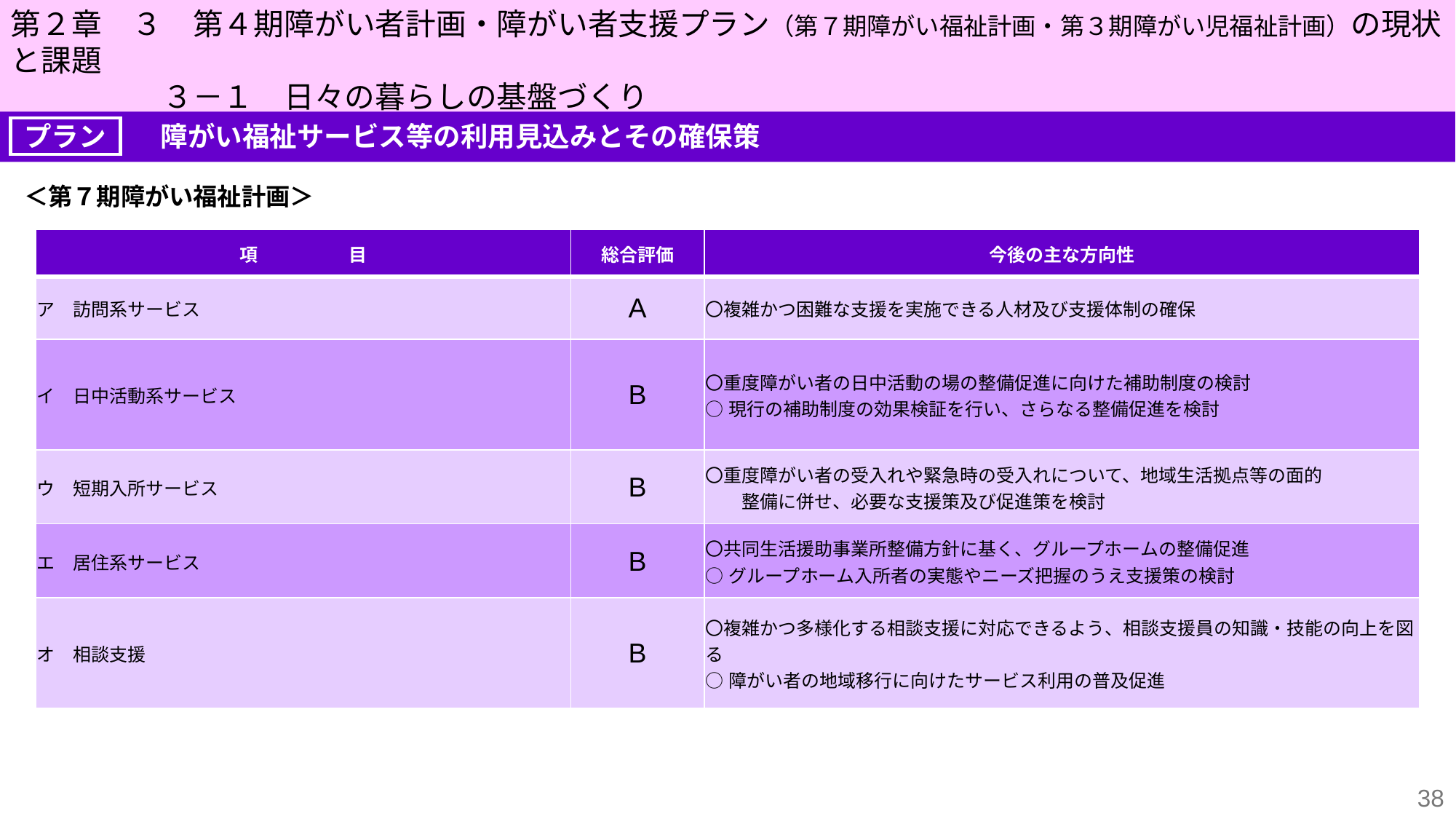

第２章　３　第４期障がい者計画・障がい者支援プラン（第７期障がい福祉計画・第３期障がい児福祉計画）の現状と課題
　　　　　３－１　日々の暮らしの基盤づくり

プラン　　障がい福祉サービス等の利用見込みとその確保策

＜第７期障がい福祉計画＞
| 項　　　　　目 | 総合評価 | 今後の主な方向性 |
| --- | --- | --- |
| ア　訪問系サービス | A | 〇複雑かつ困難な支援を実施できる人材及び支援体制の確保 |
| イ　日中活動系サービス | B | 〇重度障がい者の日中活動の場の整備促進に向けた補助制度の検討 ○現行の補助制度の効果検証を行い、さらなる整備促進を検討 |
| ウ　短期入所サービス | B | 〇重度障がい者の受入れや緊急時の受入れについて、地域生活拠点等の面的 　　整備に併せ、必要な支援策及び促進策を検討 |
| エ　居住系サービス | B | 〇共同生活援助事業所整備方針に基く、グループホームの整備促進 ○グループホーム入所者の実態やニーズ把握のうえ支援策の検討 |
| オ　相談支援 | B | 〇複雑かつ多様化する相談支援に対応できるよう、相談支援員の知識・技能の向上を図る ○障がい者の地域移行に向けたサービス利用の普及促進 |
38